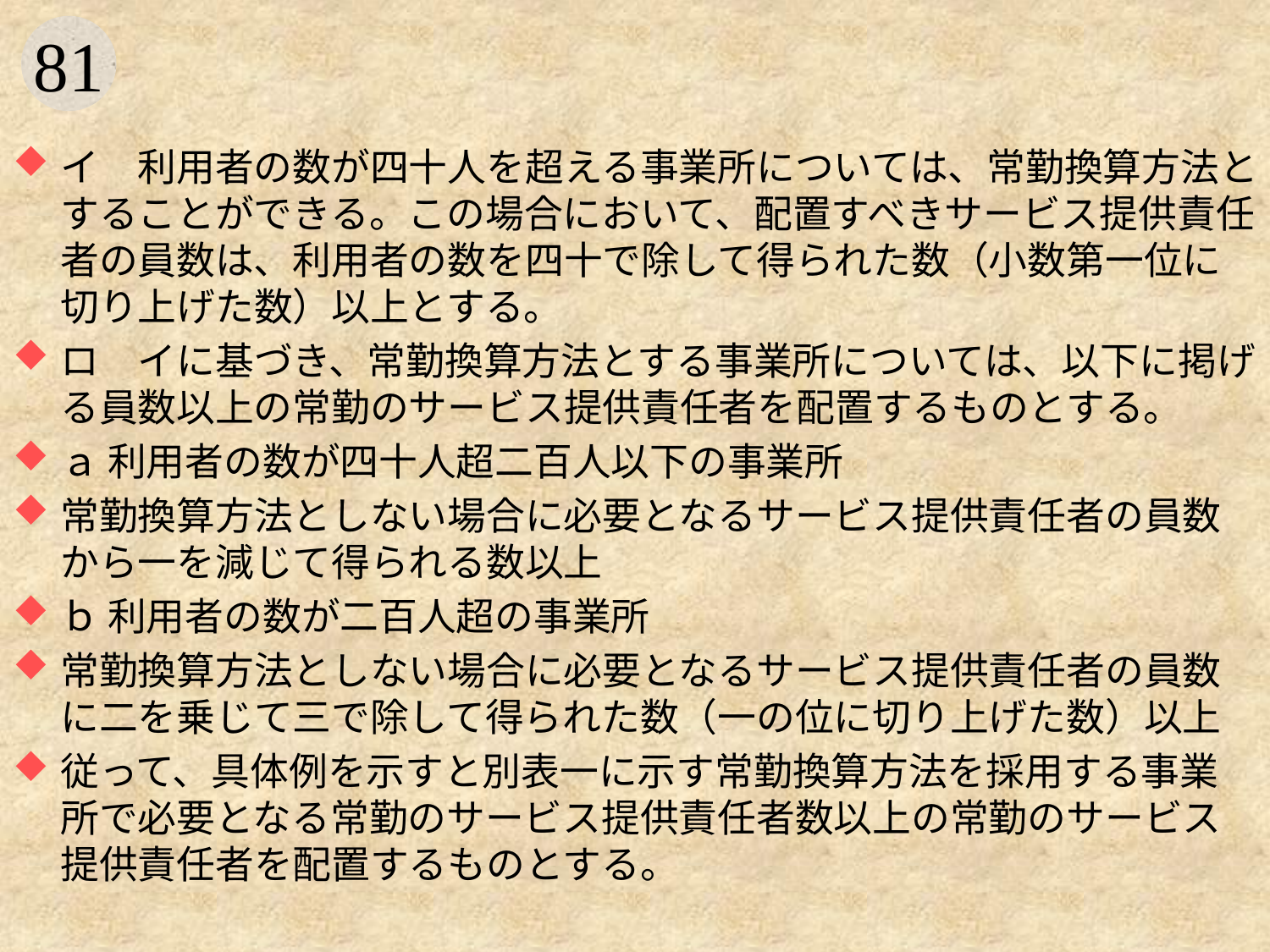

#
イ　利用者の数が四十人を超える事業所については、常勤換算方法とすることができる。この場合において、配置すべきサービス提供責任者の員数は、利用者の数を四十で除して得られた数（小数第一位に切り上げた数）以上とする。
ロ　イに基づき、常勤換算方法とする事業所については、以下に掲げる員数以上の常勤のサービス提供責任者を配置するものとする。
ａ 利用者の数が四十人超二百人以下の事業所
常勤換算方法としない場合に必要となるサービス提供責任者の員数から一を減じて得られる数以上
ｂ 利用者の数が二百人超の事業所
常勤換算方法としない場合に必要となるサービス提供責任者の員数に二を乗じて三で除して得られた数（一の位に切り上げた数）以上
従って、具体例を示すと別表一に示す常勤換算方法を採用する事業所で必要となる常勤のサービス提供責任者数以上の常勤のサービス提供責任者を配置するものとする。